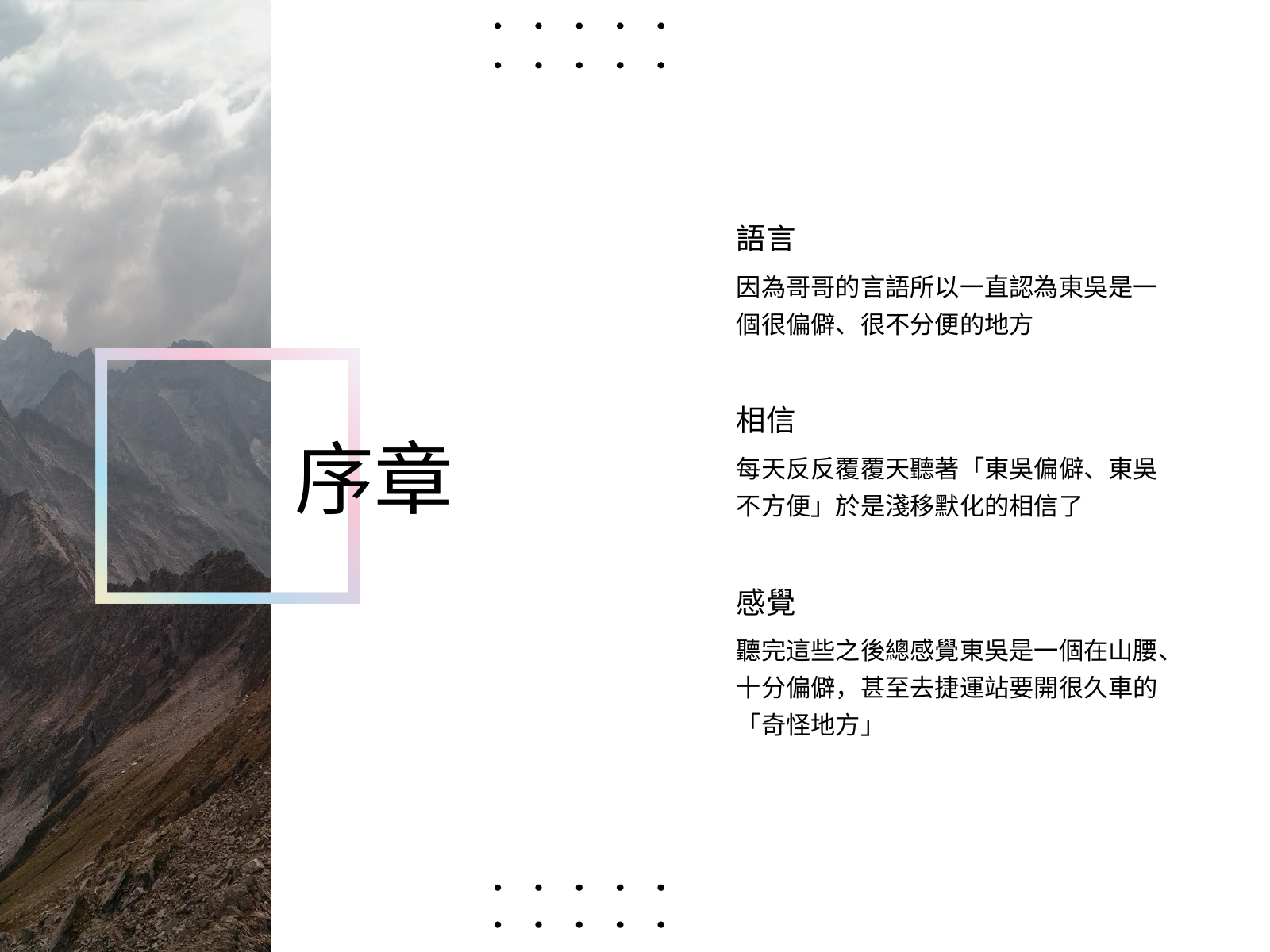

語言
因為哥哥的言語所以一直認為東吳是一個很偏僻、很不分便的地方
相信
每天反反覆覆天聽著「東吳偏僻、東吳不方便」於是淺移默化的相信了
感覺
聽完這些之後總感覺東吳是一個在山腰、十分偏僻，甚至去捷運站要開很久車的「奇怪地方」

序章